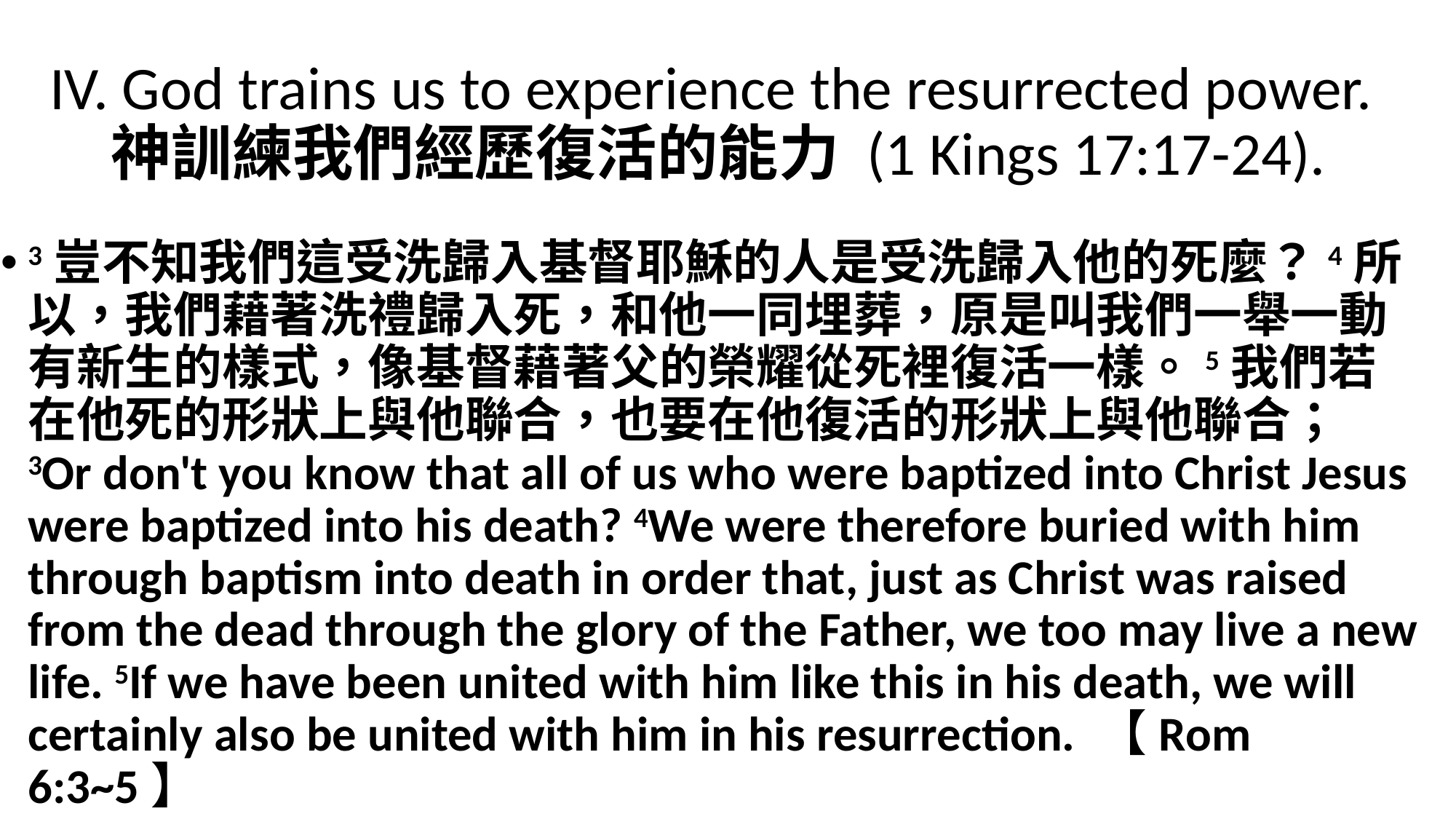

# IV. God trains us to experience the resurrected power. 神訓練我們經歷復活的能力 (1 Kings 17:17-24).
3豈不知我們這受洗歸入基督耶穌的人是受洗歸入他的死麼？4所以，我們藉著洗禮歸入死，和他一同埋葬，原是叫我們一舉一動有新生的樣式，像基督藉著父的榮耀從死裡復活一樣。5我們若在他死的形狀上與他聯合，也要在他復活的形狀上與他聯合；
3Or don't you know that all of us who were baptized into Christ Jesus were baptized into his death? 4We were therefore buried with him through baptism into death in order that, just as Christ was raised from the dead through the glory of the Father, we too may live a new life. 5If we have been united with him like this in his death, we will certainly also be united with him in his resurrection. 【Rom 6:3~5】